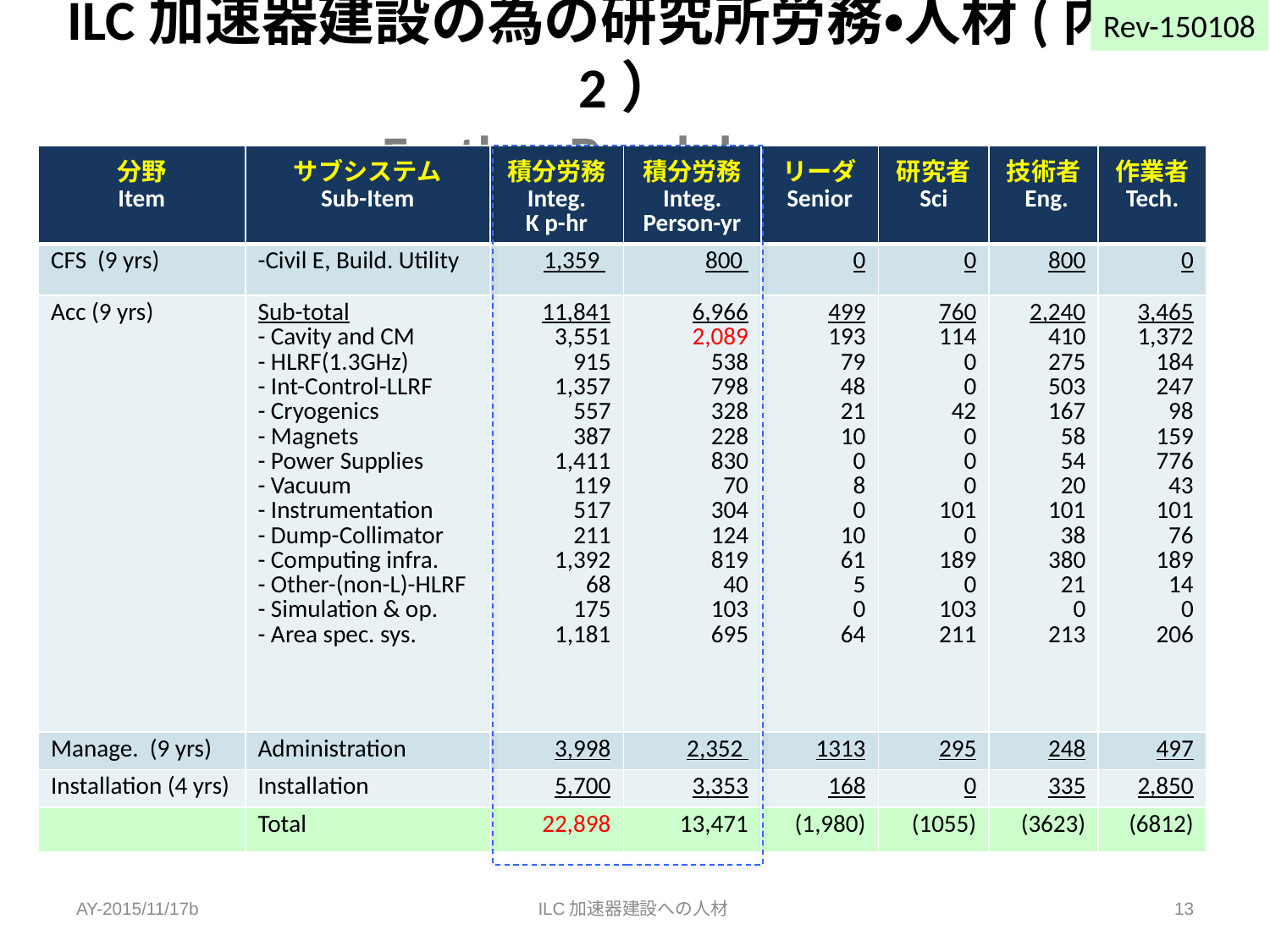

Rev-150108
# ILC加速器建設の為の研究所労務・人材(内訳2） Further Breakdown
| 分野 Item | サブシステム Sub-Item | 積分労務 Integ. K p-hr | 積分労務 Integ. Person-yr | リーダ Senior | 研究者 Sci | 技術者 Eng. | 作業者 Tech. |
| --- | --- | --- | --- | --- | --- | --- | --- |
| CFS (9 yrs) | -Civil E, Build. Utility | 1,359 | 800 | 0 | 0 | 800 | 0 |
| Acc (9 yrs) | Sub-total - Cavity and CM - HLRF(1.3GHz) - Int-Control-LLRF - Cryogenics - Magnets - Power Supplies - Vacuum - Instrumentation - Dump-Collimator - Computing infra. - Other-(non-L)-HLRF - Simulation & op. - Area spec. sys. | 11,841 3,551 915 1,357 557 387 1,411 119 517 211 1,392 68 175 1,181 | 6,966 2,089 538 798 328 228 830 70 304 124 819 40 103 695 | 499 193 79 48 21 10 0 8 0 10 61 5 0 64 | 760 114 0 0 42 0 0 0 101 0 189 0 103 211 | 2,240 410 275 503 167 58 54 20 101 38 380 21 0 213 | 3,465 1,372 184 247 98 159 776 43 101 76 189 14 0 206 |
| Manage. (9 yrs) | Administration | 3,998 | 2,352 | 1313 | 295 | 248 | 497 |
| Installation (4 yrs) | Installation | 5,700 | 3,353 | 168 | 0 | 335 | 2,850 |
|  | Total | 22,898 | 13,471 | (1,980) | (1055) | (3623) | (6812) |

AY-2015/11/17b
ILC加速器建設への人材
13